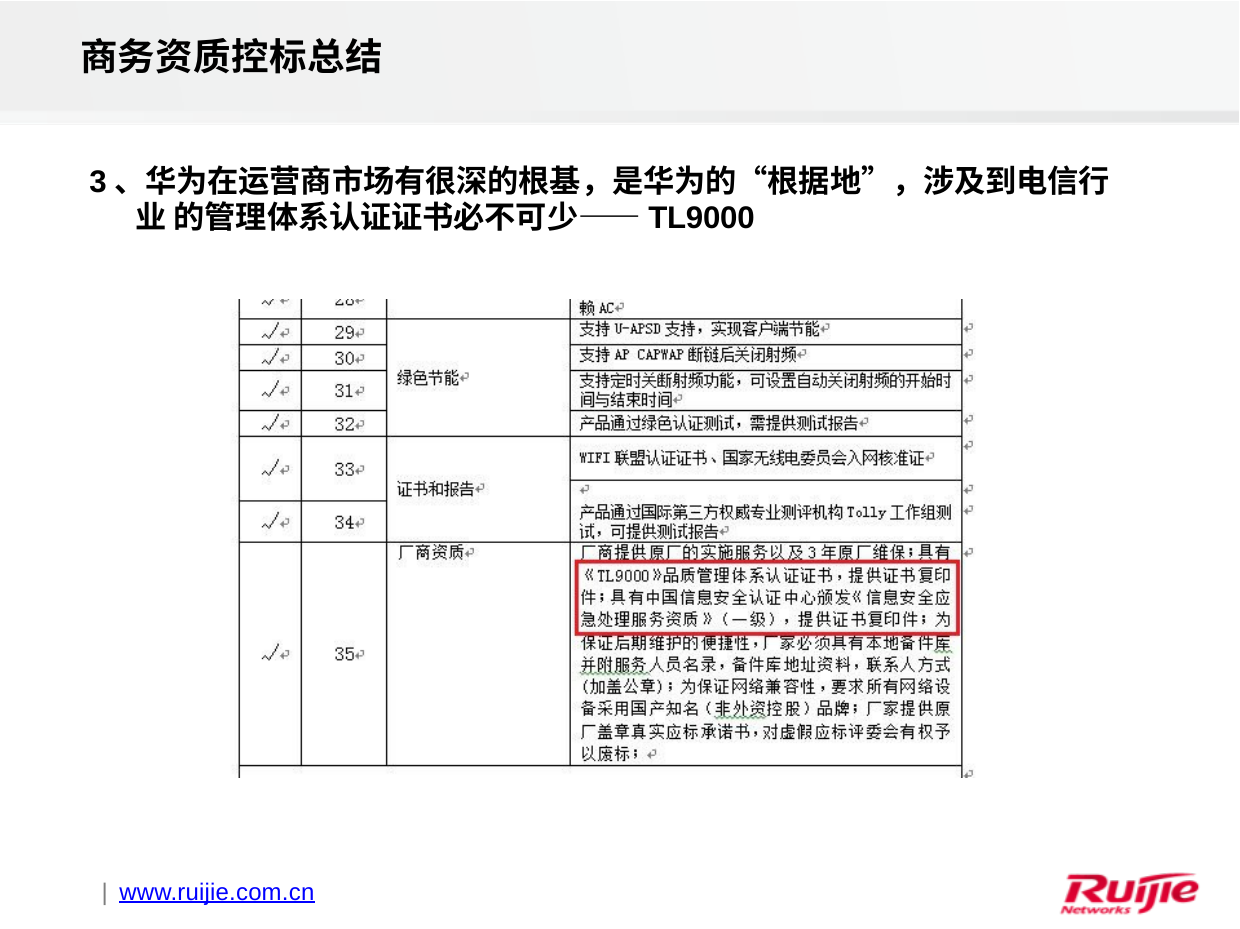

商务资质控标总结
# 3、华为在运营商市场有很深的根基，是华为的“根据地”，涉及到电信行业 的管理体系认证证书必不可少——TL9000

| www.ruijie.com.cn